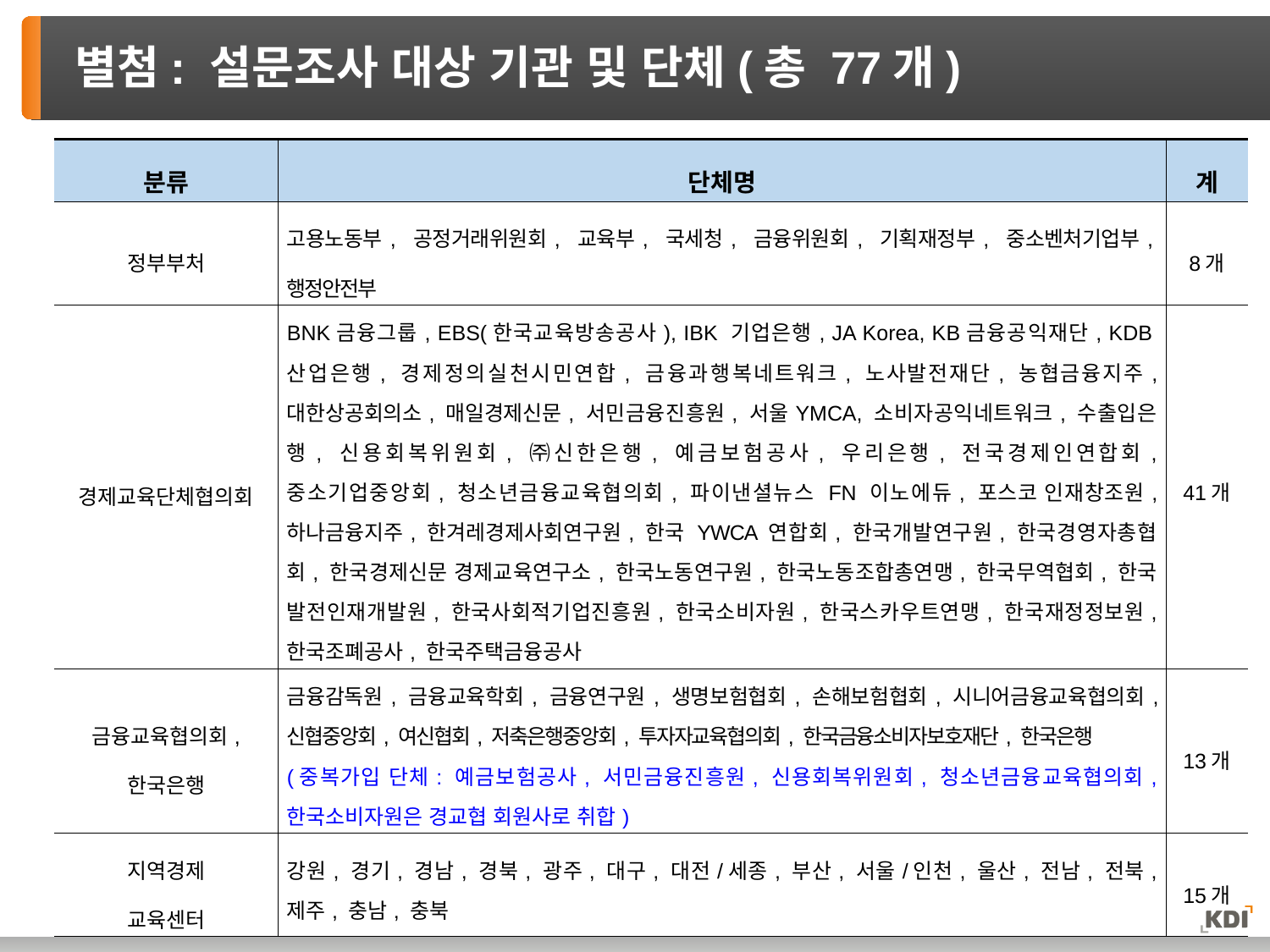

# 별첨: 설문조사 대상 기관 및 단체(총 77개)
| 분류 | 단체명 | 계 |
| --- | --- | --- |
| 정부부처 | 고용노동부, 공정거래위원회, 교육부, 국세청, 금융위원회, 기획재정부, 중소벤처기업부, 행정안전부 | 8개 |
| 경제교육단체협의회 | BNK금융그룹, EBS(한국교육방송공사), IBK 기업은행, JA Korea, KB금융공익재단, KDB산업은행, 경제정의실천시민연합, 금융과행복네트워크, 노사발전재단, 농협금융지주, 대한상공회의소, 매일경제신문, 서민금융진흥원, 서울YMCA, 소비자공익네트워크, 수출입은행, 신용회복위원회, ㈜신한은행, 예금보험공사, 우리은행, 전국경제인연합회, 중소기업중앙회, 청소년금융교육협의회, 파이낸셜뉴스 FN 이노에듀, 포스코 인재창조원, 하나금융지주, 한겨레경제사회연구원, 한국 YWCA 연합회, 한국개발연구원, 한국경영자총협회, 한국경제신문 경제교육연구소, 한국노동연구원, 한국노동조합총연맹, 한국무역협회, 한국 발전인재개발원, 한국사회적기업진흥원, 한국소비자원, 한국스카우트연맹, 한국재정정보원, 한국조폐공사, 한국주택금융공사 | 41개 |
| 금융교육협의회, 한국은행 | 금융감독원, 금융교육학회, 금융연구원, 생명보험협회, 손해보험협회, 시니어금융교육협의회, 신협중앙회, 여신협회, 저축은행중앙회, 투자자교육협의회, 한국금융소비자보호재단, 한국은행 (중복가입 단체: 예금보험공사, 서민금융진흥원, 신용회복위원회, 청소년금융교육협의회, 한국소비자원은 경교협 회원사로 취합) | 13개 |
| 지역경제 교육센터 | 강원, 경기, 경남, 경북, 광주, 대구, 대전/세종, 부산, 서울/인천, 울산, 전남, 전북, 제주, 충남, 충북 | 15개 |